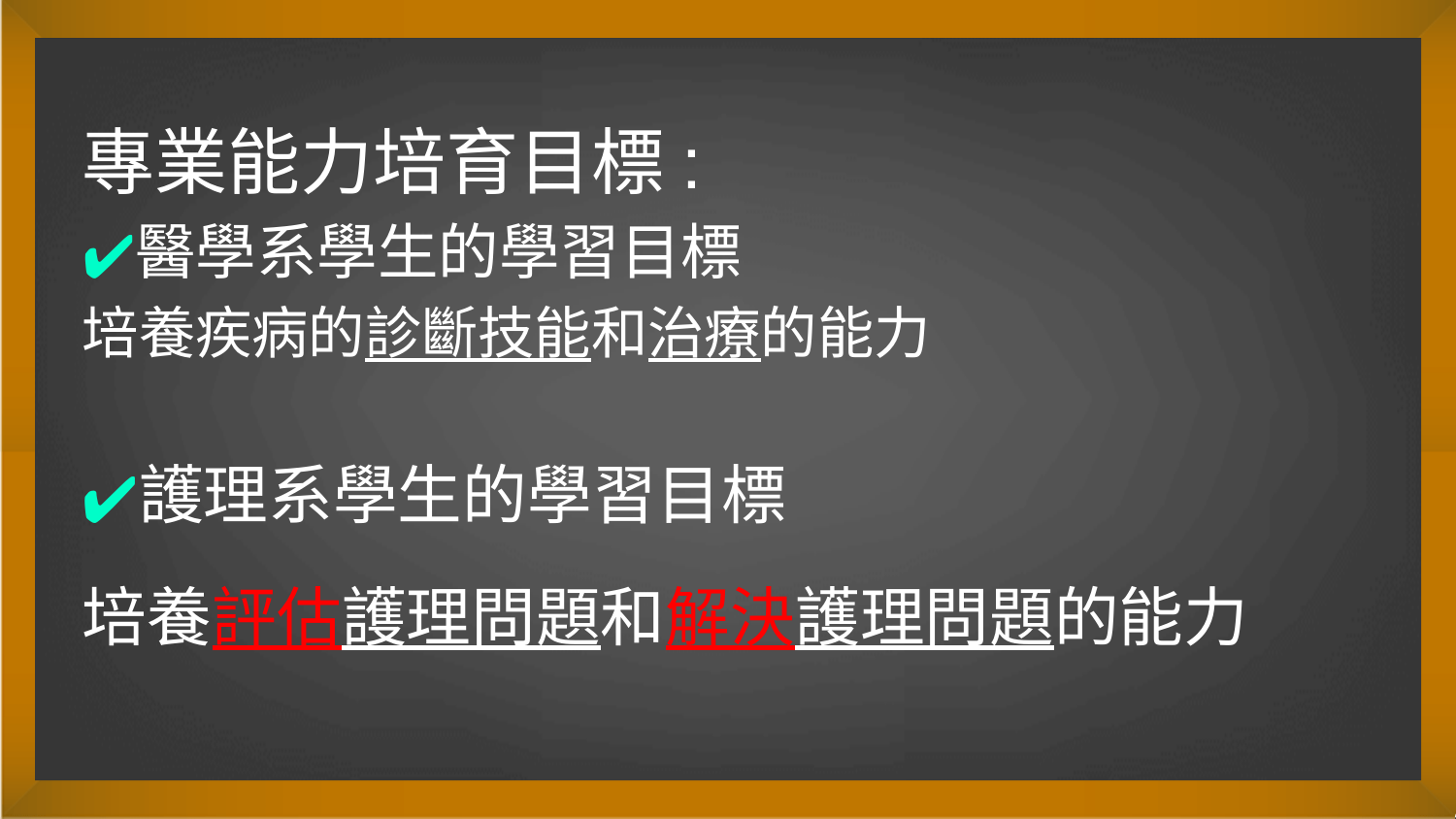

專業能力培育目標:
醫學系學生的學習目標
培養疾病的診斷技能和治療的能力

護理系學生的學習目標
培養評估護理問題和解決護理問題的能力